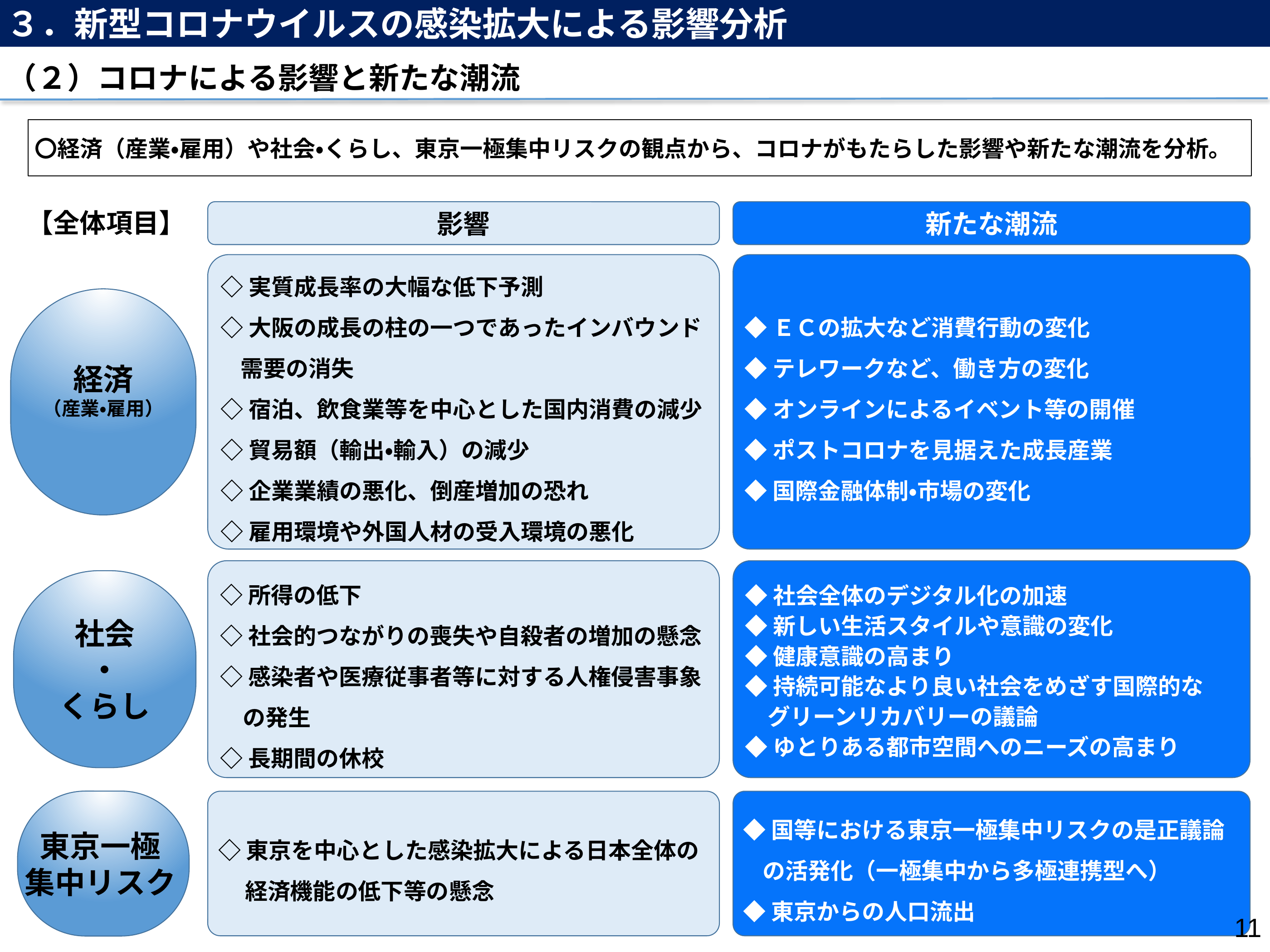

３．新型コロナウイルスの感染拡大による影響分析
（２）コロナによる影響と新たな潮流
〇経済（産業・雇用）や社会・くらし、東京一極集中リスクの観点から、コロナがもたらした影響や新たな潮流を分析。
【全体項目】
影響
新たな潮流
◇実質成長率の大幅な低下予測
◇大阪の成長の柱の一つであったインバウンド需要の消失
◇宿泊、飲食業等を中心とした国内消費の減少
◇貿易額（輸出・輸入）の減少
◇企業業績の悪化、倒産増加の恐れ
◇雇用環境や外国人材の受入環境の悪化
◆ＥＣの拡大など消費行動の変化
◆テレワークなど、働き方の変化
◆オンラインによるイベント等の開催
◆ポストコロナを見据えた成長産業
◆国際金融体制・市場の変化

経済
（産業・雇用）
◇所得の低下
◇社会的つながりの喪失や自殺者の増加の懸念
◇感染者や医療従事者等に対する人権侵害事象
　の発生
◇長期間の休校
◆社会全体のデジタル化の加速
◆新しい生活スタイルや意識の変化
◆健康意識の高まり
◆持続可能なより良い社会をめざす国際的な
　グリーンリカバリーの議論
◆ゆとりある都市空間へのニーズの高まり
社会
・
くらし

◇東京を中心とした感染拡大による日本全体の経済機能の低下等の懸念
◆国等における東京一極集中リスクの是正議論の活発化（一極集中から多極連携型へ）
◆東京からの人口流出
東京一極
集中リスク
11